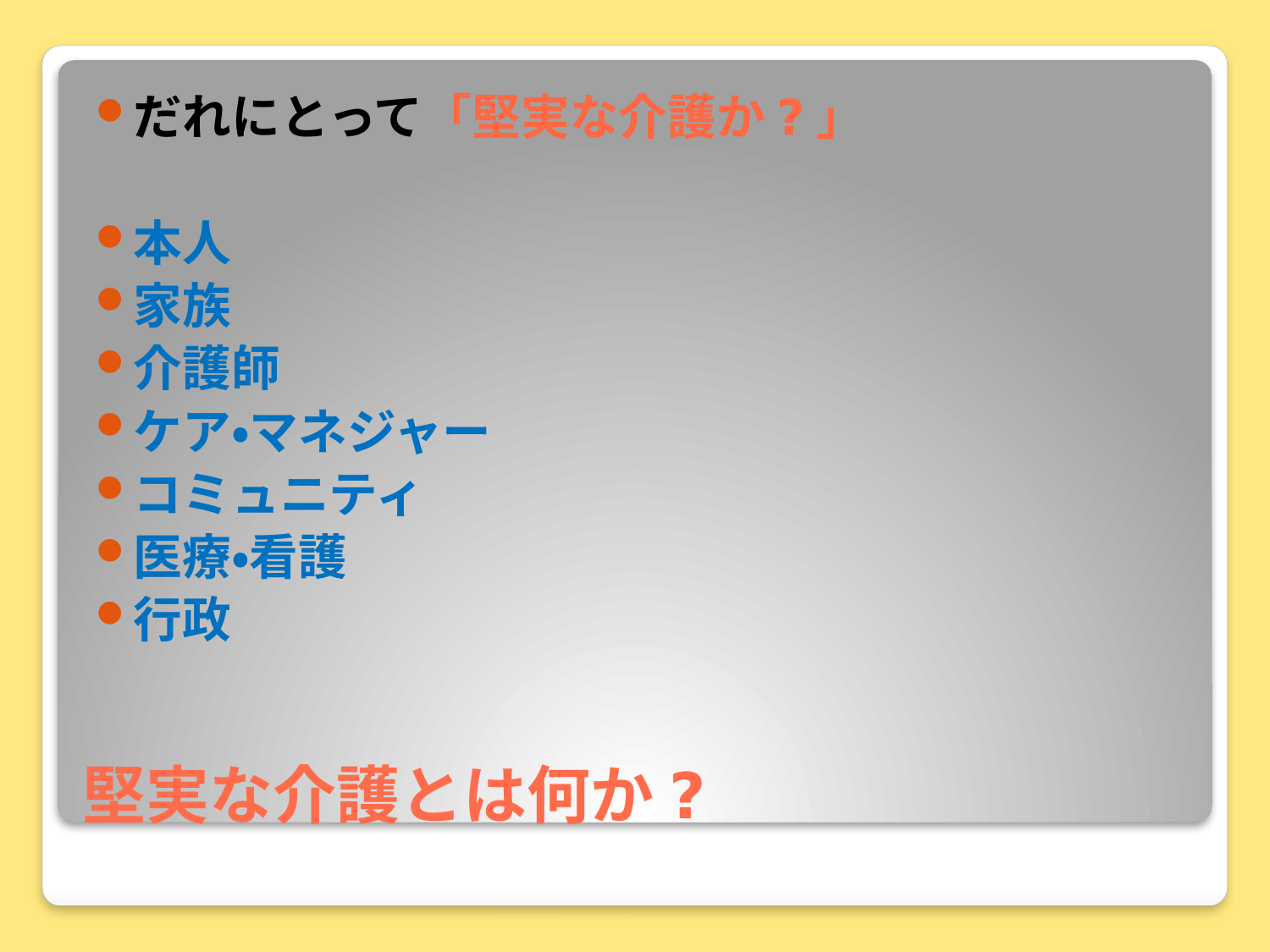

だれにとって「堅実な介護か?」

本人
家族
介護師
ケア・マネジャー
コミュニティ
医療・看護
行政
# 堅実な介護とは何か?